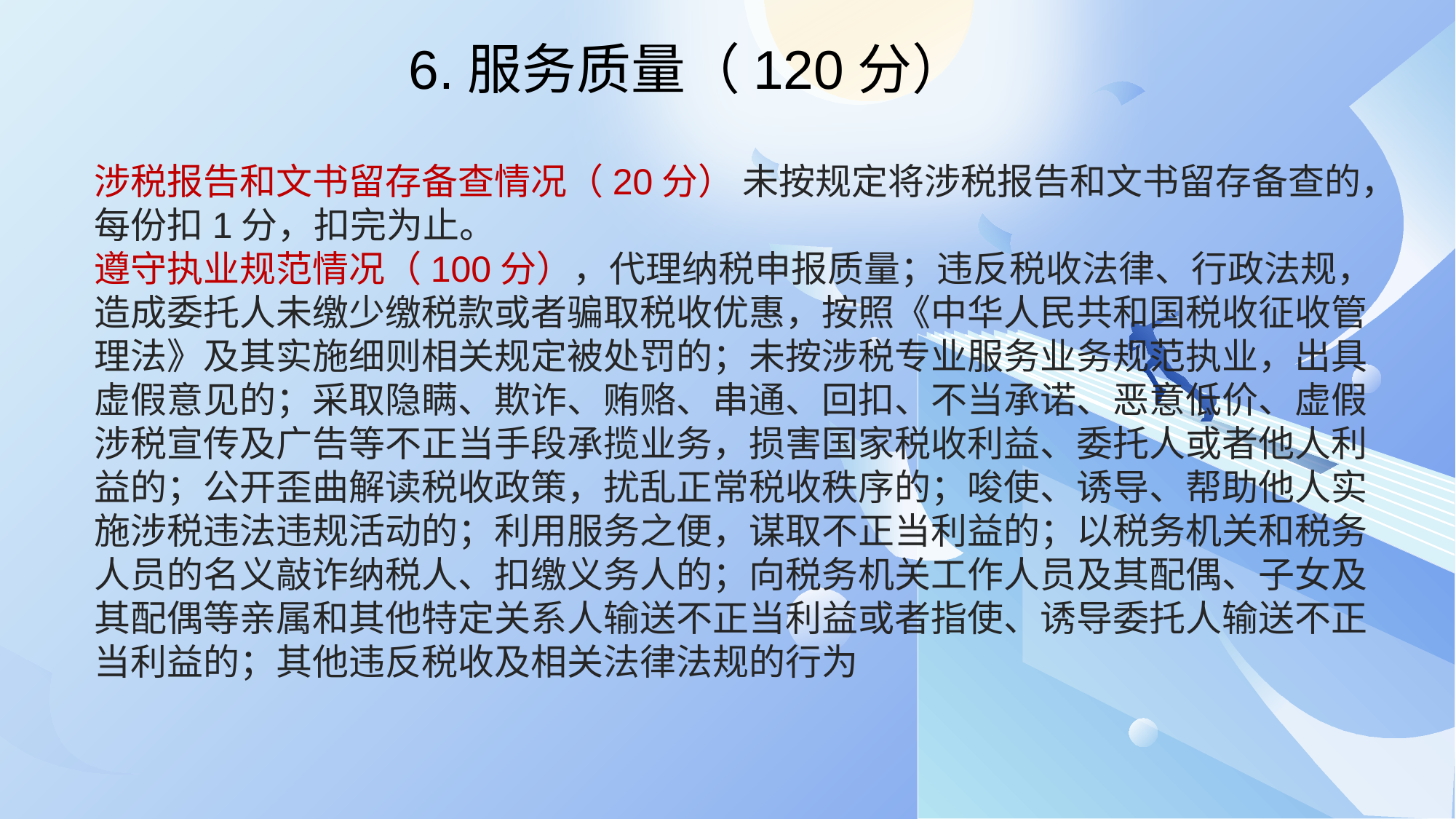

6.服务质量（120分）
涉税报告和文书留存备查情况（20分） 未按规定将涉税报告和文书留存备查的，每份扣1分，扣完为止。
遵守执业规范情况（100分），代理纳税申报质量；违反税收法律、行政法规，造成委托人未缴少缴税款或者骗取税收优惠，按照《中华人民共和国税收征收管理法》及其实施细则相关规定被处罚的；未按涉税专业服务业务规范执业，出具虚假意见的；采取隐瞒、欺诈、贿赂、串通、回扣、不当承诺、恶意低价、虚假涉税宣传及广告等不正当手段承揽业务，损害国家税收利益、委托人或者他人利益的；公开歪曲解读税收政策，扰乱正常税收秩序的；唆使、诱导、帮助他人实施涉税违法违规活动的；利用服务之便，谋取不正当利益的；以税务机关和税务人员的名义敲诈纳税人、扣缴义务人的；向税务机关工作人员及其配偶、子女及其配偶等亲属和其他特定关系人输送不正当利益或者指使、诱导委托人输送不正当利益的；其他违反税收及相关法律法规的行为